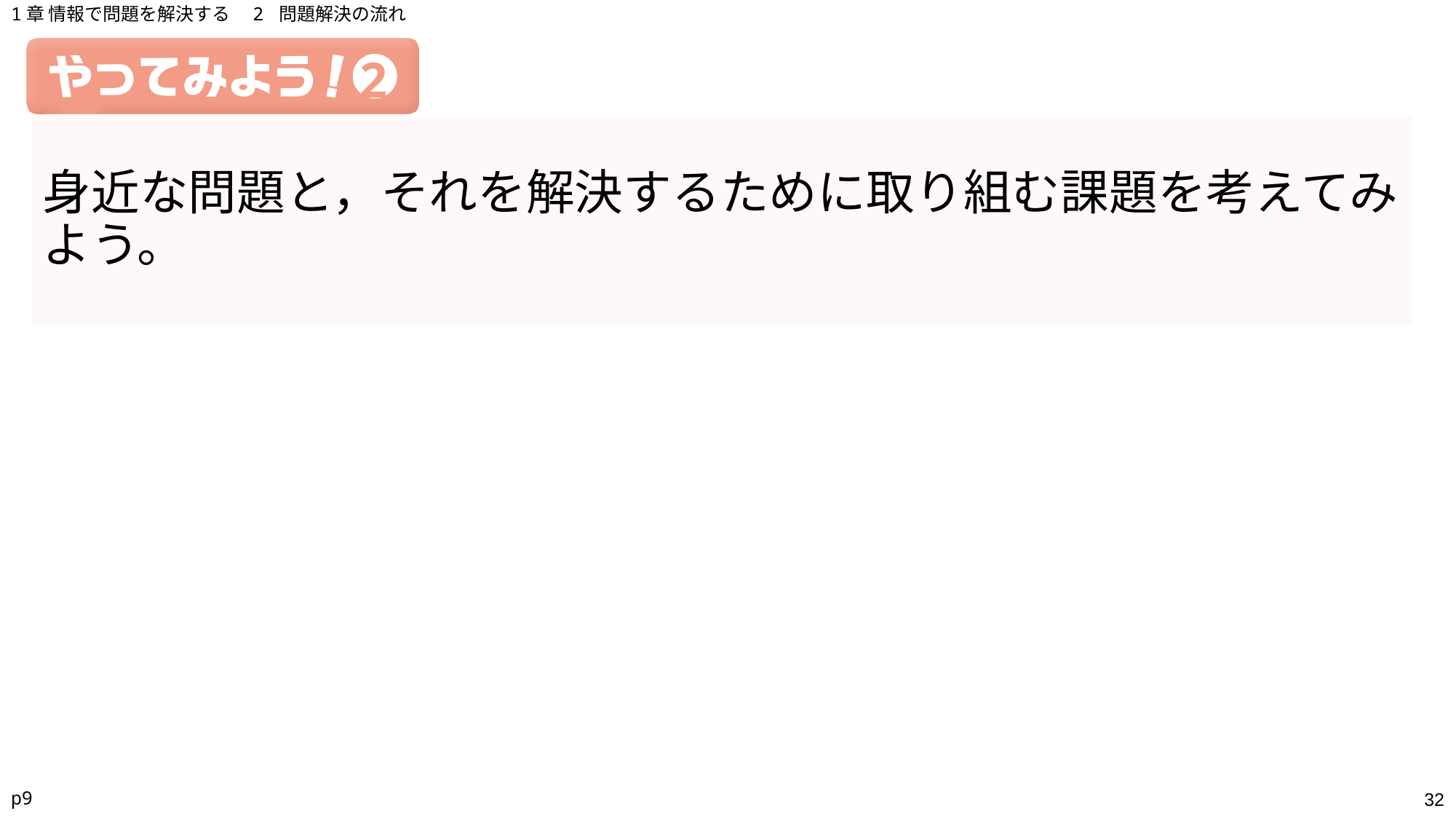

1章 情報で問題を解決する　2 問題解決の流れ

# 2
身近な問題と，それを解決するために取り組む課題を考えてみよう。
p9
32